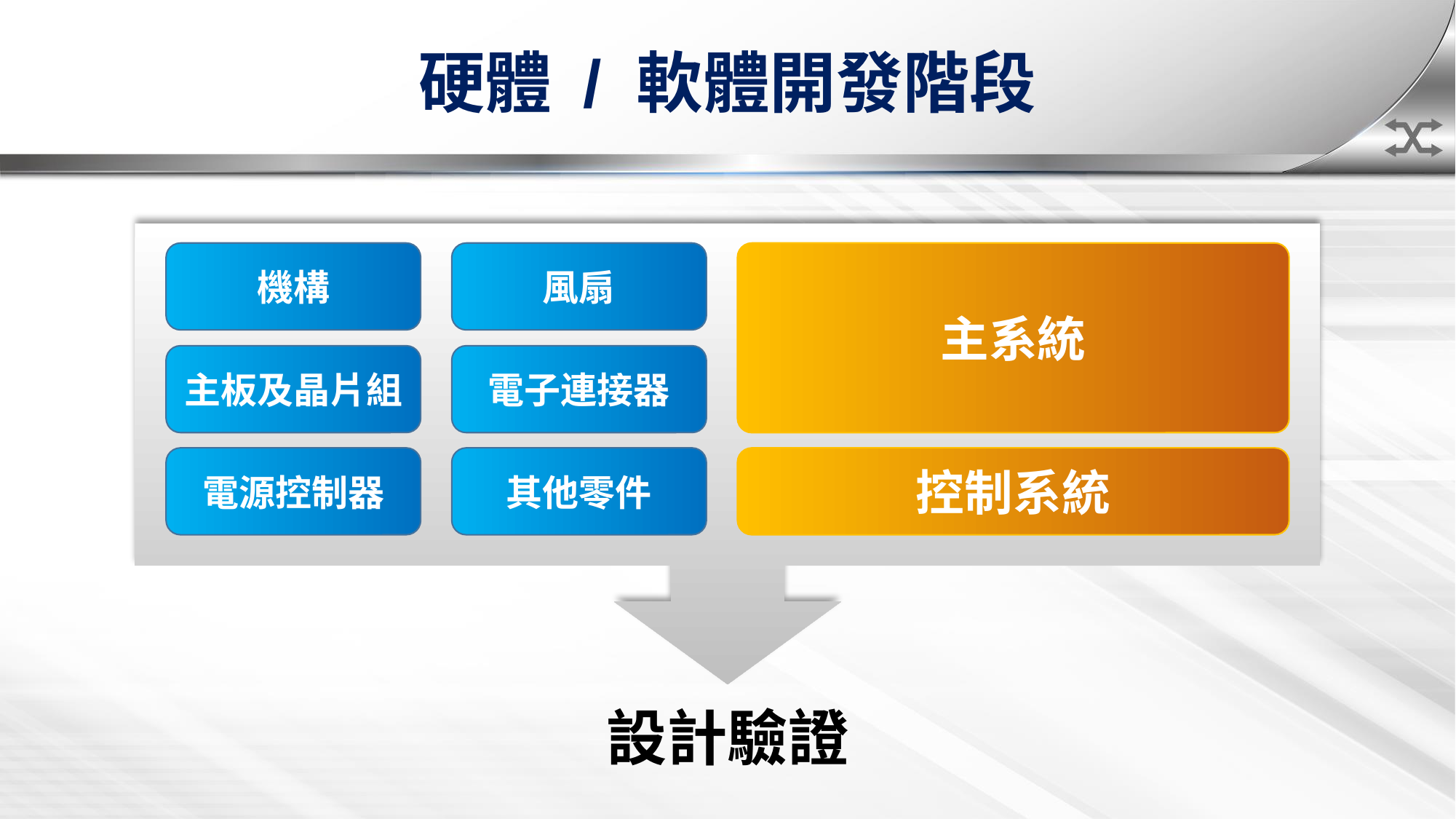

# 硬體 / 軟體開發階段

機構
風扇
主系統
主板及晶片組
電子連接器
電源控制器
其他零件
控制系統
設計驗證